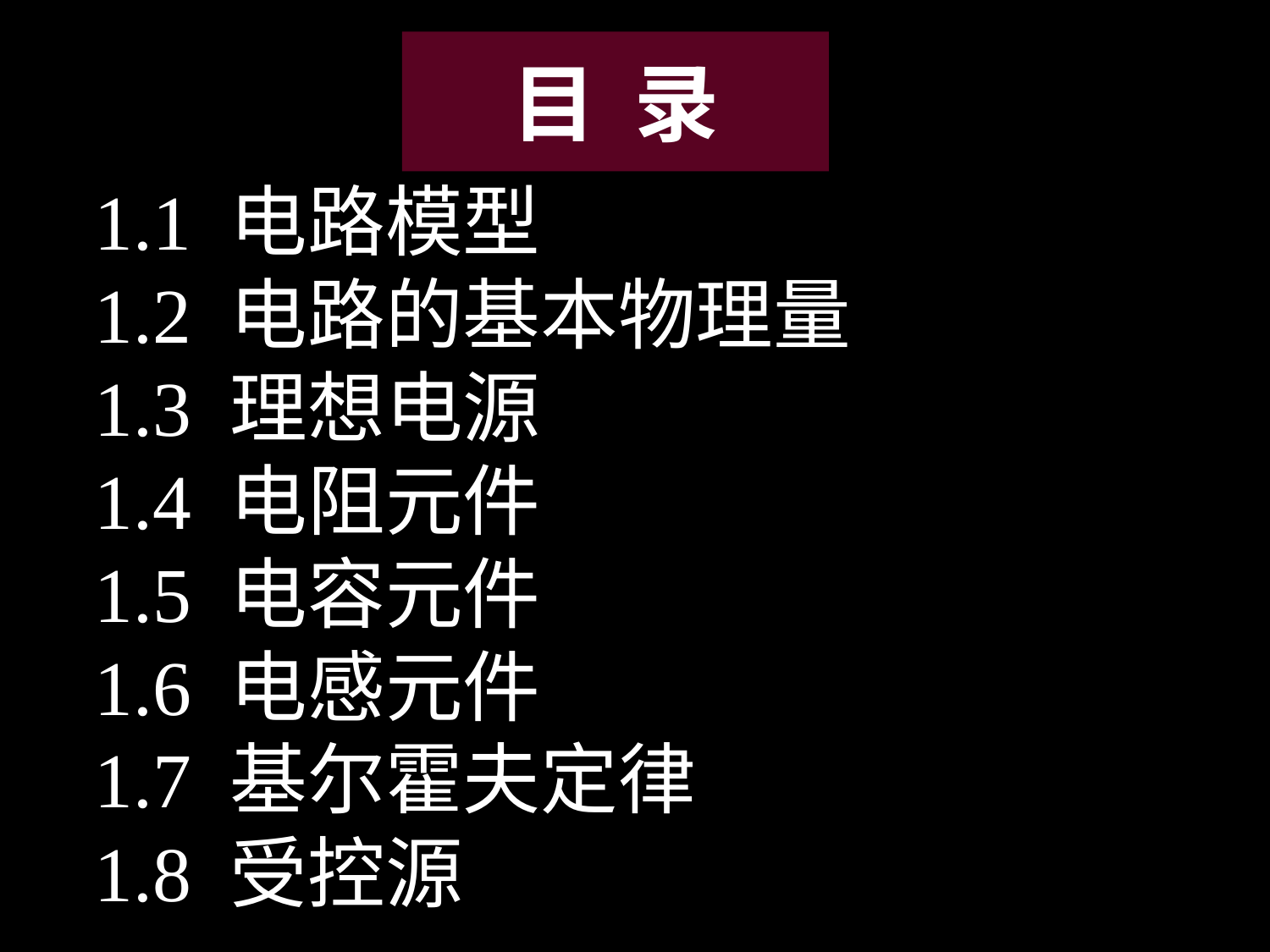

目  录
1.1 电路模型
1.2 电路的基本物理量
1.3 理想电源
1.4 电阻元件
1.5 电容元件
1.6 电感元件
1.7 基尔霍夫定律
1.8 受控源